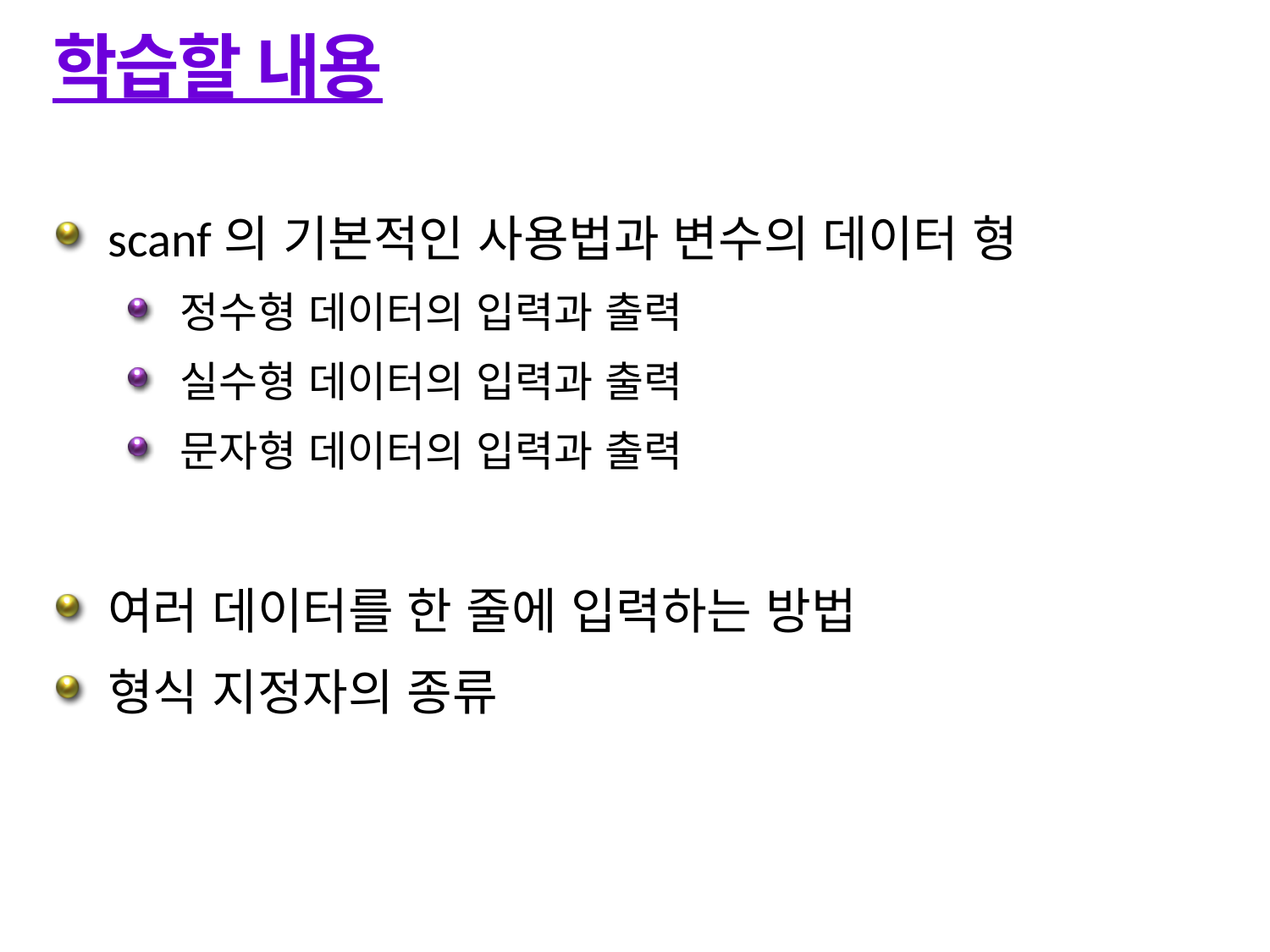

# 학습할 내용
scanf의 기본적인 사용법과 변수의 데이터 형
정수형 데이터의 입력과 출력
실수형 데이터의 입력과 출력
문자형 데이터의 입력과 출력

여러 데이터를 한 줄에 입력하는 방법
형식 지정자의 종류